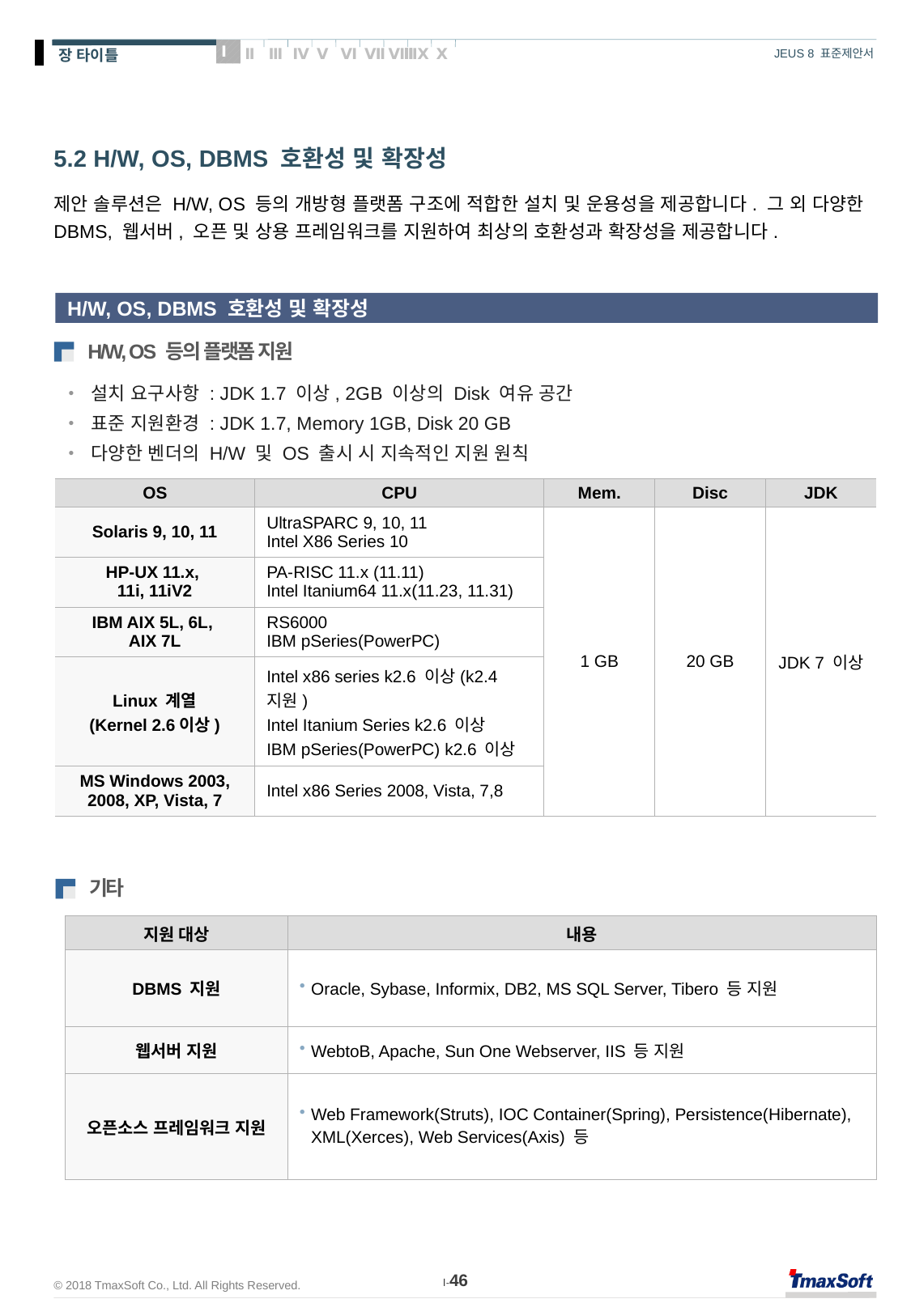

# 5.2 H/W, OS, DBMS 호환성 및 확장성
제안 솔루션은 H/W, OS 등의 개방형 플랫폼 구조에 적합한 설치 및 운용성을 제공합니다. 그 외 다양한 DBMS, 웹서버, 오픈 및 상용 프레임워크를 지원하여 최상의 호환성과 확장성을 제공합니다.
H/W, OS, DBMS 호환성 및 확장성
H/W, OS 등의 플랫폼 지원

설치 요구사항 : JDK 1.7 이상, 2GB 이상의 Disk 여유 공간
표준 지원환경 : JDK 1.7, Memory 1GB, Disk 20 GB
다양한 벤더의 H/W 및 OS 출시 시 지속적인 지원 원칙
| OS | CPU | Mem. | Disc | JDK |
| --- | --- | --- | --- | --- |
| Solaris 9, 10, 11 | UltraSPARC 9, 10, 11 Intel X86 Series 10 | 1 GB | 20 GB | JDK 7 이상 |
| HP-UX 11.x, 11i, 11iV2 | PA-RISC 11.x (11.11) Intel Itanium64 11.x(11.23, 11.31) |  |  |  |
| IBM AIX 5L, 6L, AIX 7L | RS6000 IBM pSeries(PowerPC) |  |  |  |
| Linux 계열 (Kernel 2.6이상) | Intel x86 series k2.6 이상(k2.4 지원) Intel Itanium Series k2.6 이상 IBM pSeries(PowerPC) k2.6 이상 |  |  |  |
| MS Windows 2003, 2008, XP, Vista, 7 | Intel x86 Series 2008, Vista, 7,8 |  |  |  |
기타

| 지원 대상 | 내용 |
| --- | --- |
| DBMS 지원 | Oracle, Sybase, Informix, DB2, MS SQL Server, Tibero 등 지원 |
| 웹서버 지원 | WebtoB, Apache, Sun One Webserver, IIS 등 지원 |
| 오픈소스 프레임워크 지원 | Web Framework(Struts), IOC Container(Spring), Persistence(Hibernate), XML(Xerces), Web Services(Axis) 등 |